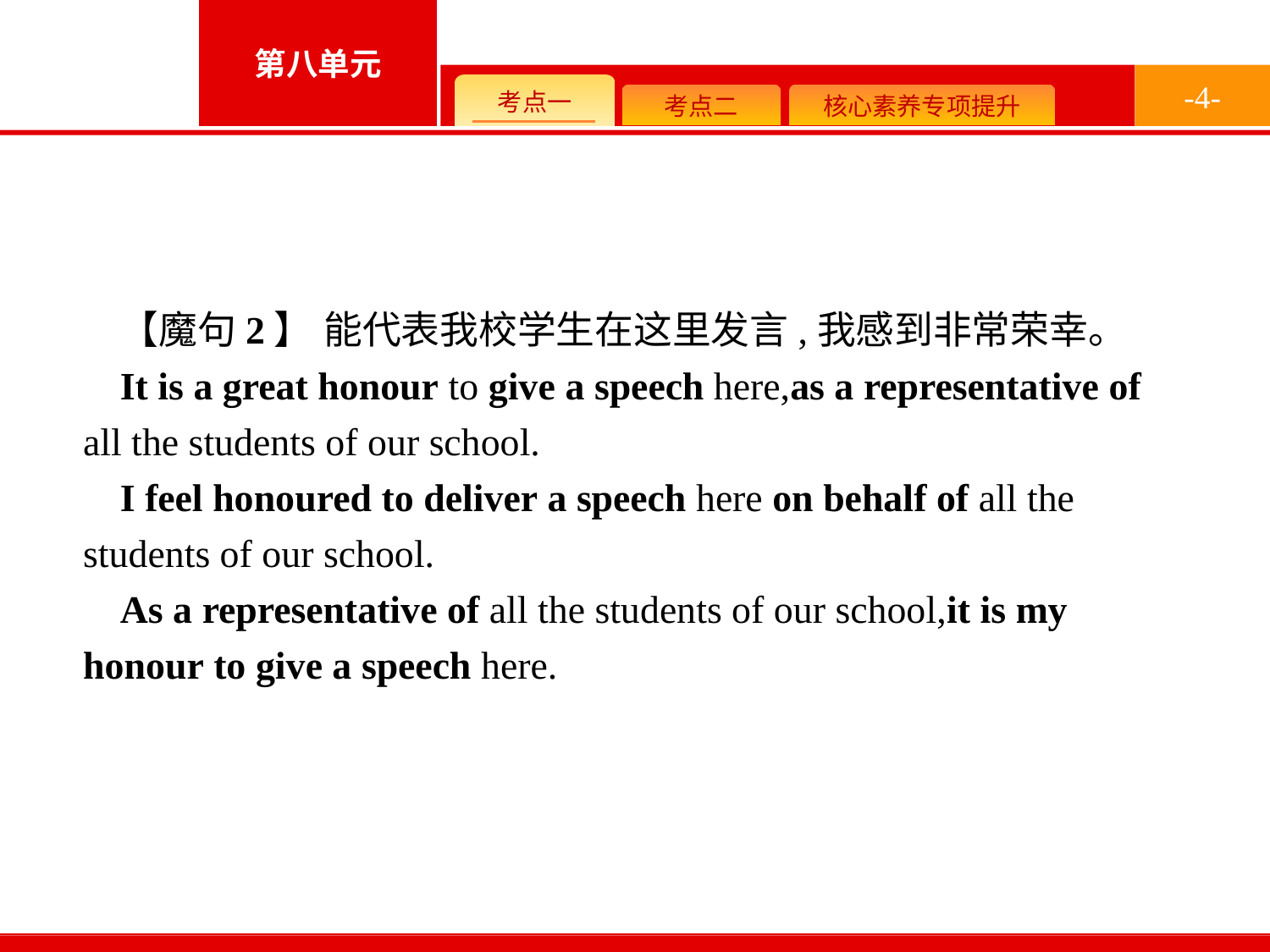

-4-
【魔句2】 能代表我校学生在这里发言,我感到非常荣幸。
It is a great honour to give a speech here,as a representative of all the students of our school.
I feel honoured to deliver a speech here on behalf of all the students of our school.
As a representative of all the students of our school,it is my honour to give a speech here.